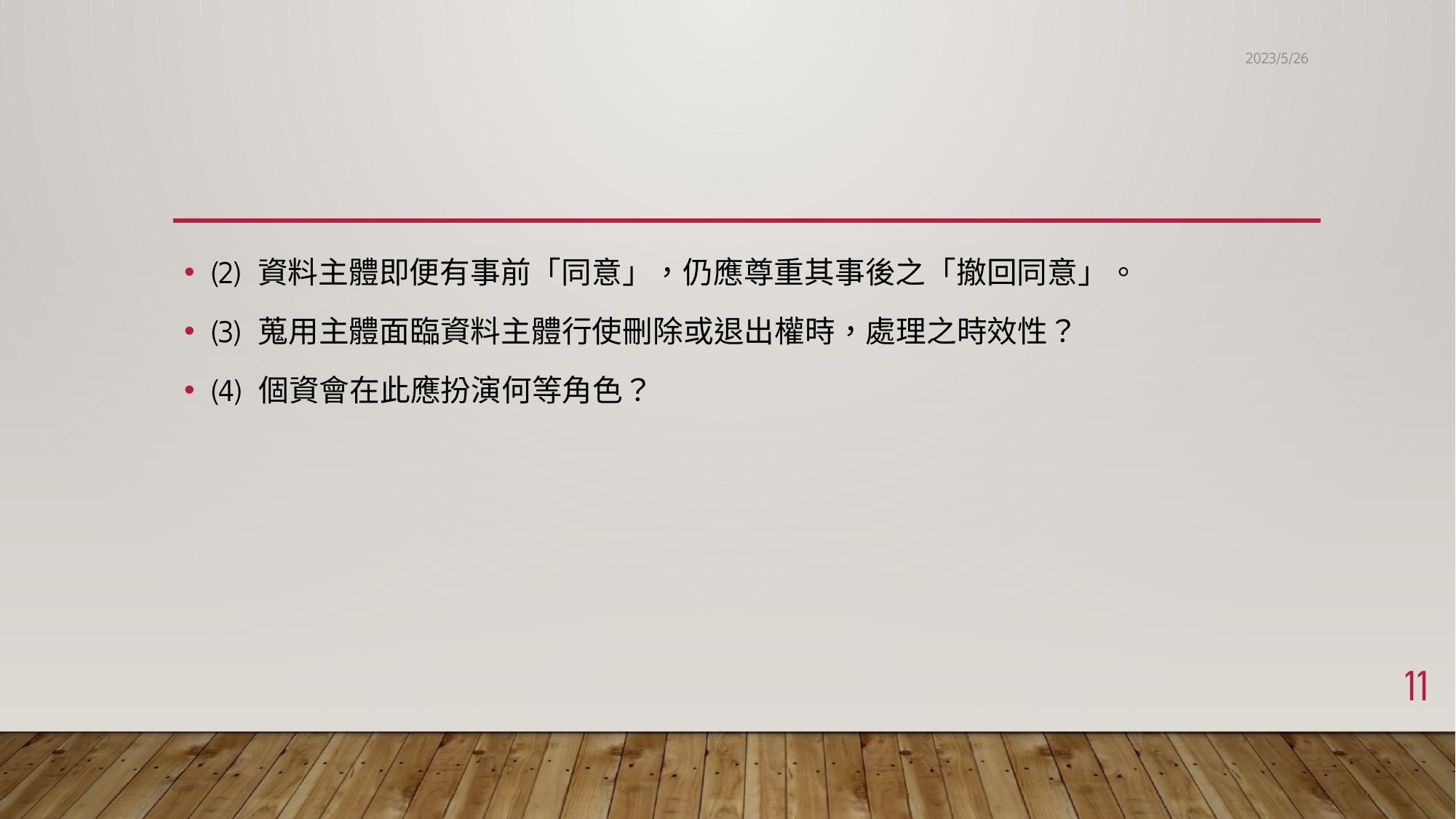

2023/5/26
#
(2) 資料主體即便有事前「同意」，仍應尊重其事後之「撤回同意」。
(3) 蒐用主體面臨資料主體行使刪除或退出權時，處理之時效性？
(4) 個資會在此應扮演何等角色？
11